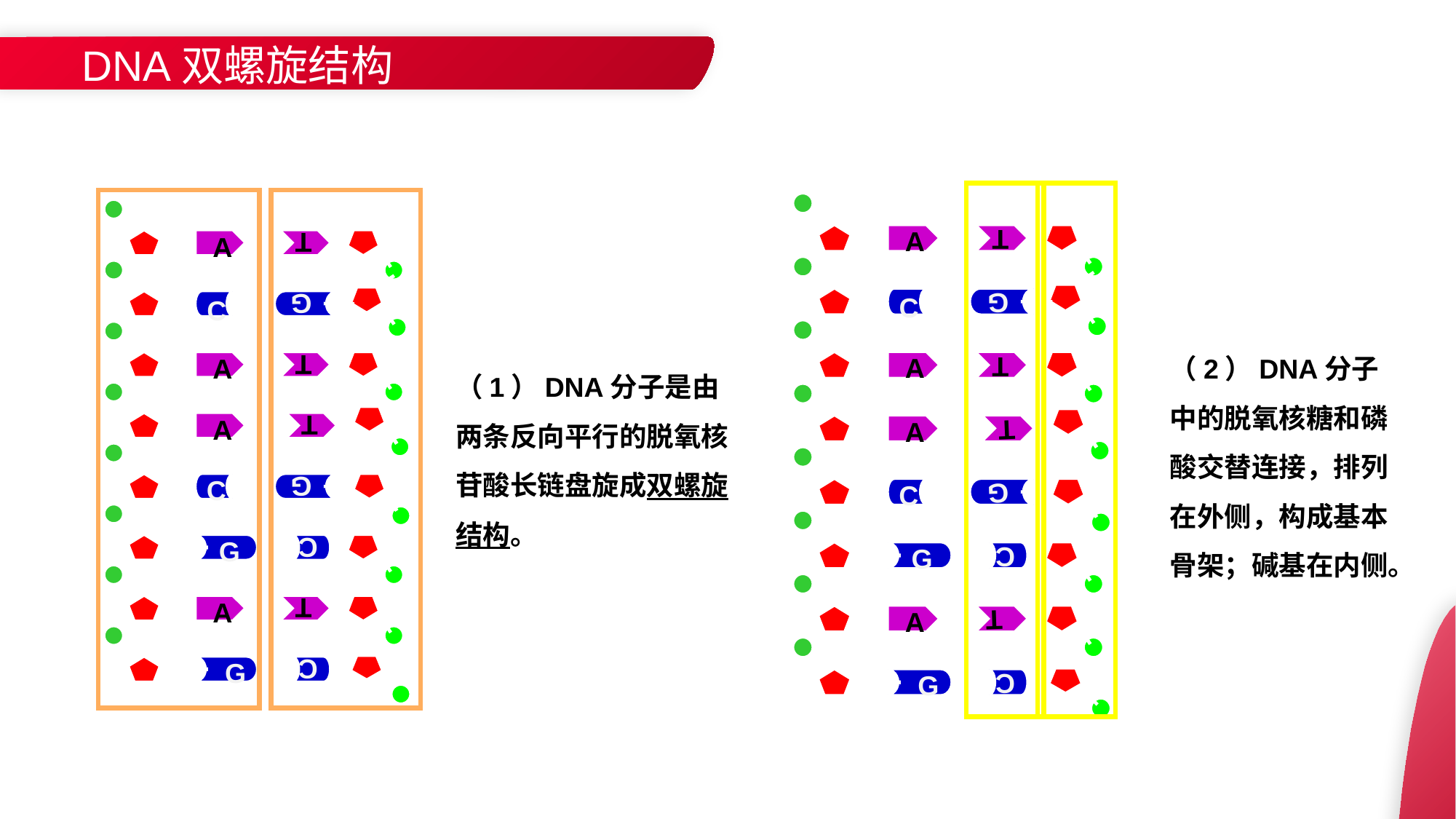

DNA双螺旋结构

T
A

G

C

（2）DNA分子中的脱氧核糖和磷酸交替连接，排列在外侧，构成基本骨架；碱基在内侧。

T
A

T
A

G
C

C
G

T
A

C
G

T
A

G

C

T
A
（1）DNA分子是由两条反向平行的脱氧核苷酸长链盘旋成双螺旋结构。

T
A

G
C

C
G

T
A

C
G